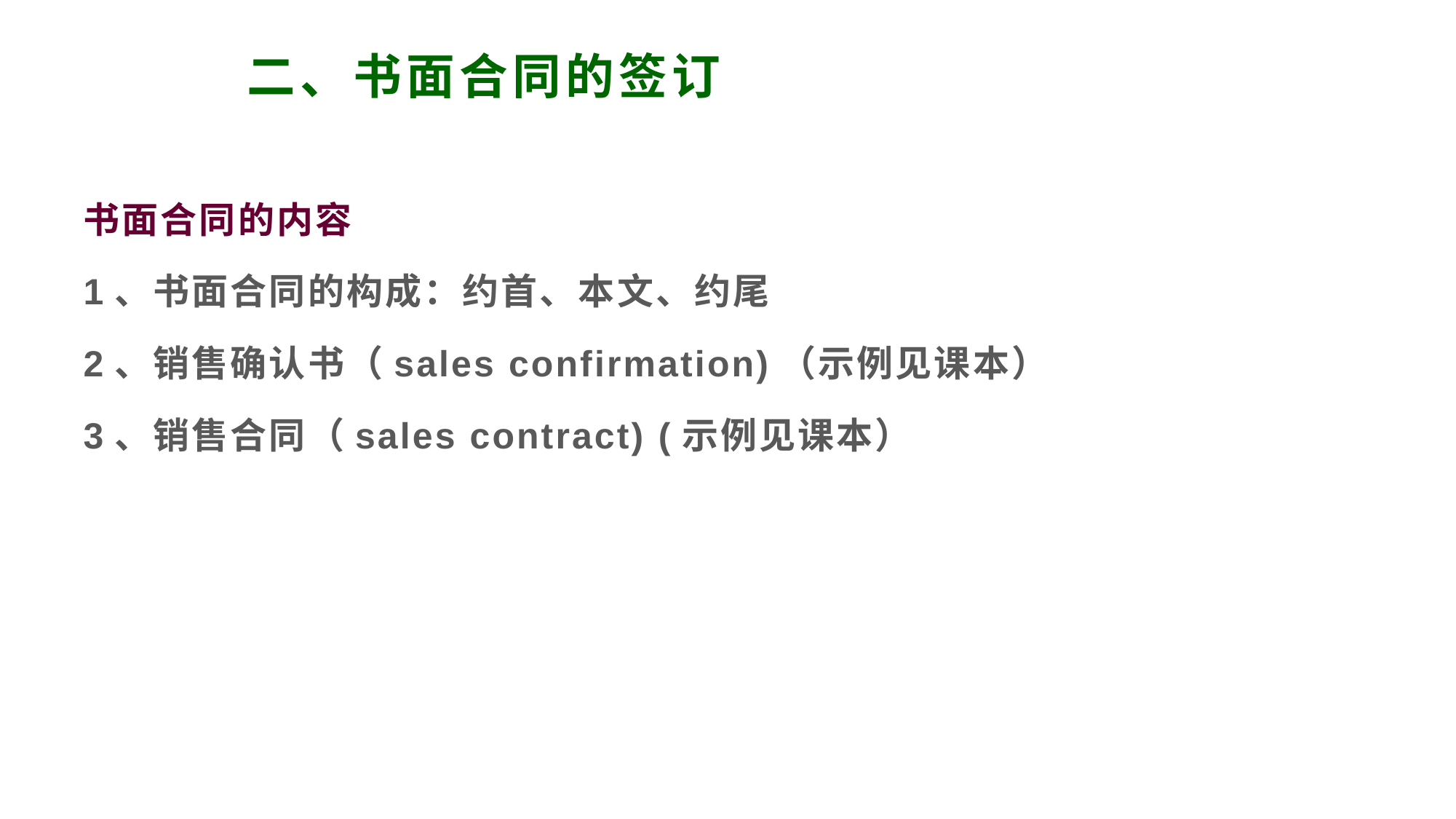

# 二、书面合同的签订
书面合同的内容
1、书面合同的构成：约首、本文、约尾
2、销售确认书（sales confirmation)（示例见课本）
3、销售合同（sales contract) (示例见课本）